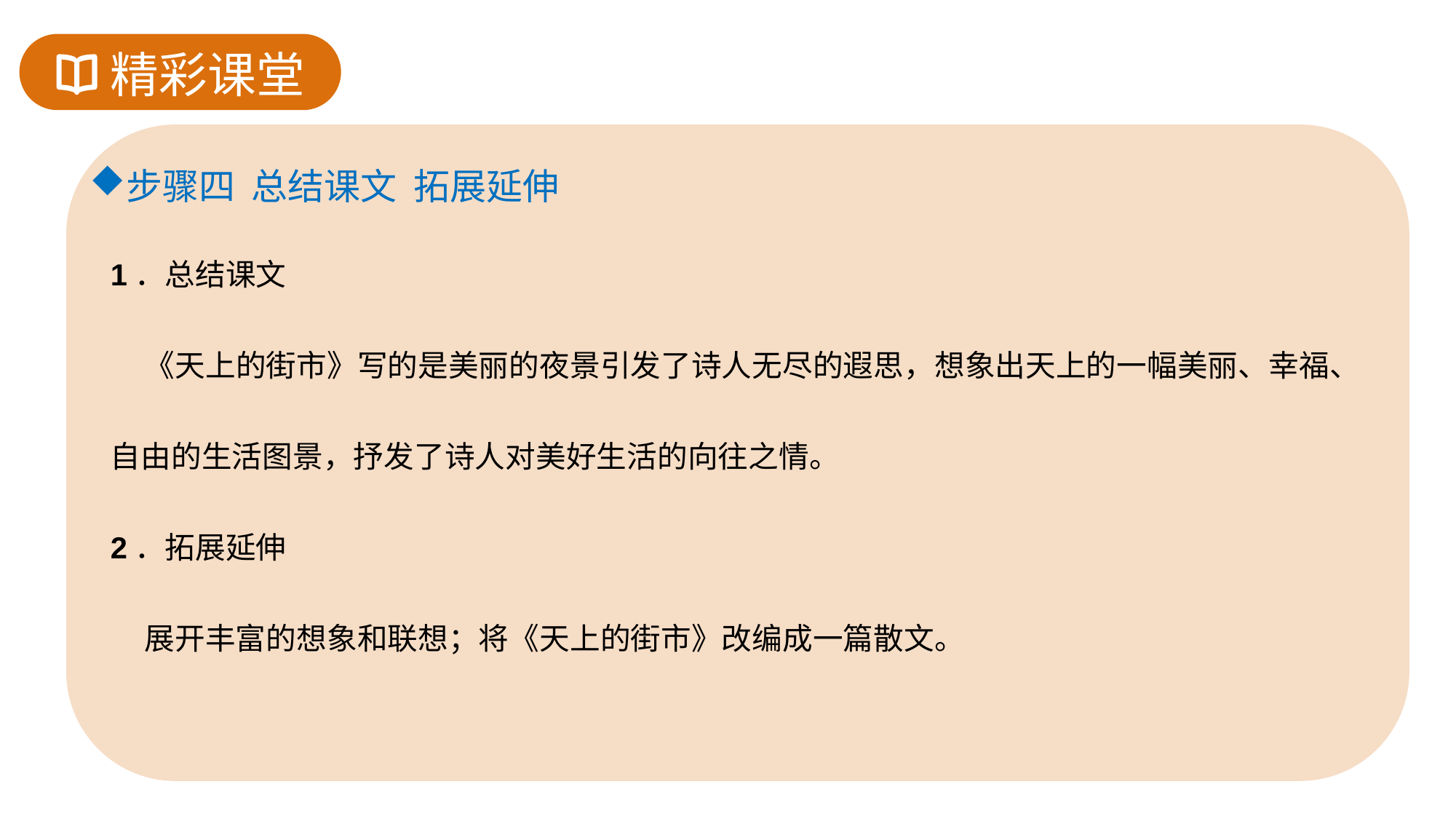

精彩课堂

步骤四  总结课文  拓展延伸
1．总结课文
    《天上的街市》写的是美丽的夜景引发了诗人无尽的遐思，想象出天上的一幅美丽、幸福、自由的生活图景，抒发了诗人对美好生活的向往之情。
2．拓展延伸
    展开丰富的想象和联想；将《天上的街市》改编成一篇散文。